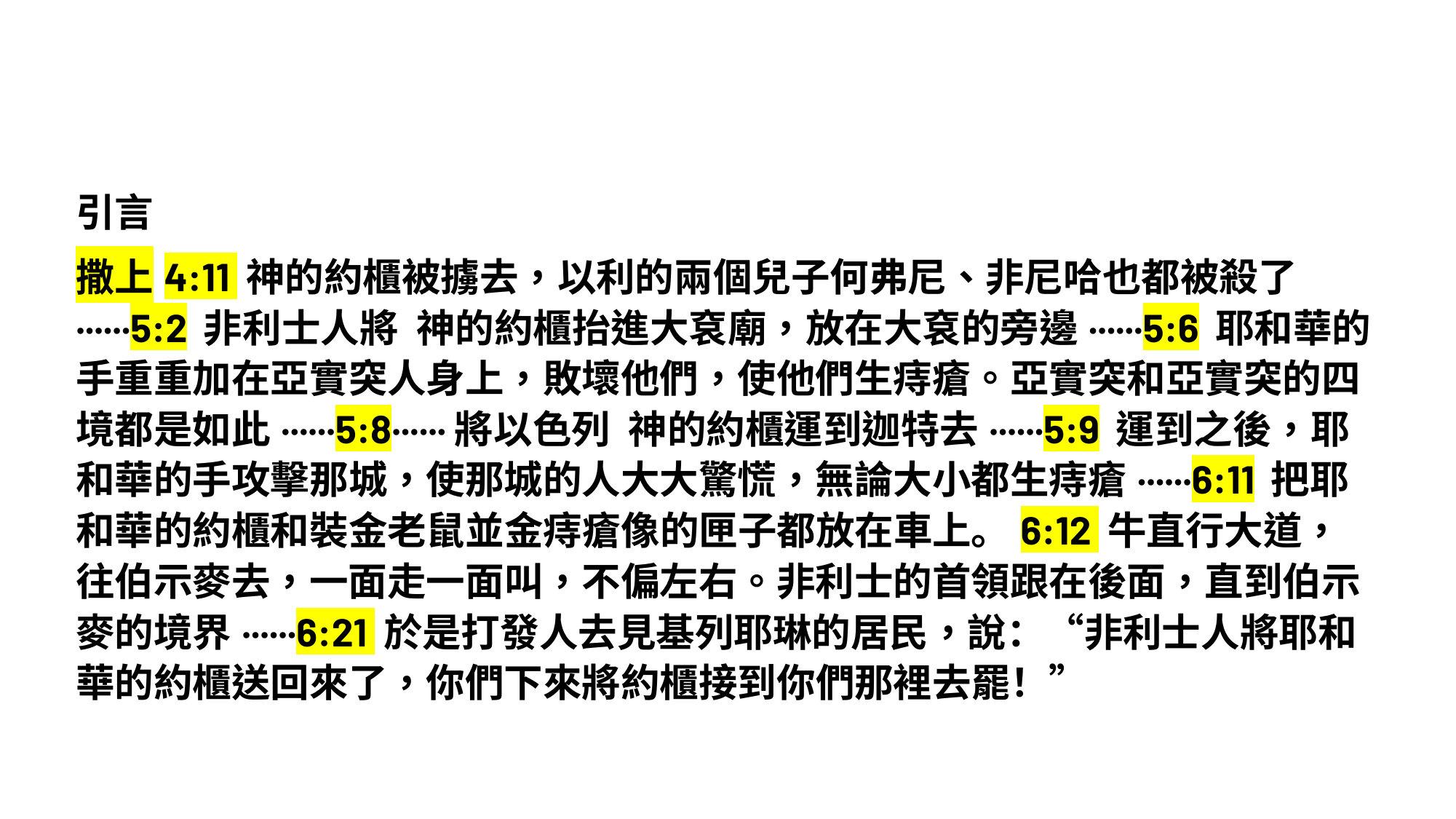

引言
撒上4:11 神的約櫃被擄去，以利的兩個兒子何弗尼、非尼哈也都被殺了······5:2 非利士人將  神的約櫃抬進大袞廟，放在大袞的旁邊······5:6 耶和華的手重重加在亞實突人身上，敗壞他們，使他們生痔瘡。亞實突和亞實突的四境都是如此······5:8······將以色列  神的約櫃運到迦特去······5:9 運到之後，耶和華的手攻擊那城，使那城的人大大驚慌，無論大小都生痔瘡······6:11 把耶和華的約櫃和裝金老鼠並金痔瘡像的匣子都放在車上。6:12 牛直行大道，往伯示麥去，一面走一面叫，不偏左右。非利士的首領跟在後面，直到伯示麥的境界······6:21 於是打發人去見基列耶琳的居民，說：“非利士人將耶和華的約櫃送回來了，你們下來將約櫃接到你們那裡去罷！”